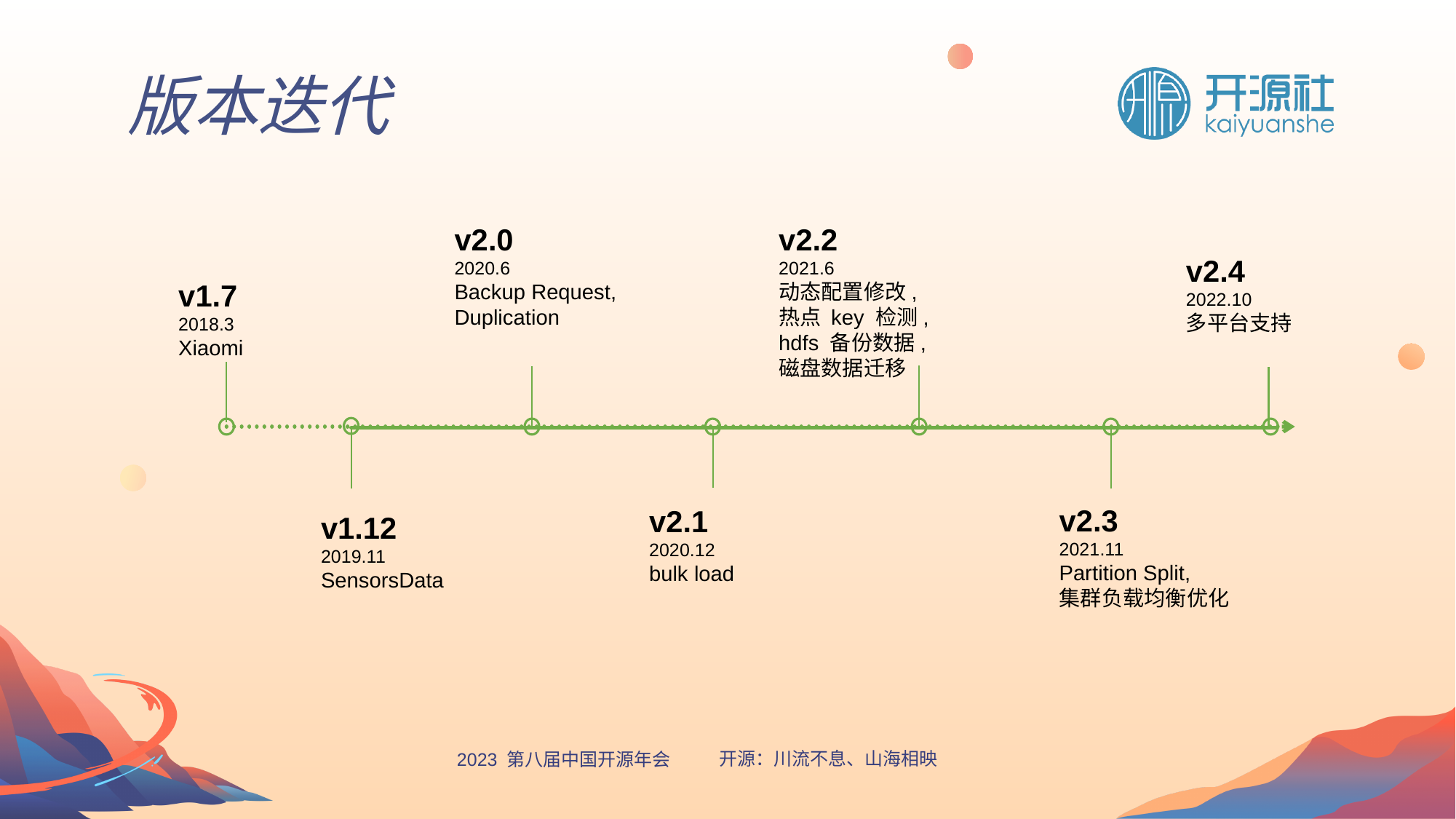

版本迭代
v2.0
2020.6
Backup Request, Duplication

v2.2
2021.6
动态配置修改,
热点 key 检测,
hdfs 备份数据,
磁盘数据迁移

v2.4
2022.10
多平台支持
v1.7
2018.3
Xiaomi

v2.3
2021.11
Partition Split,
集群负载均衡优化
v2.1
2020.12
bulk load
v1.12
2019.11
SensorsData